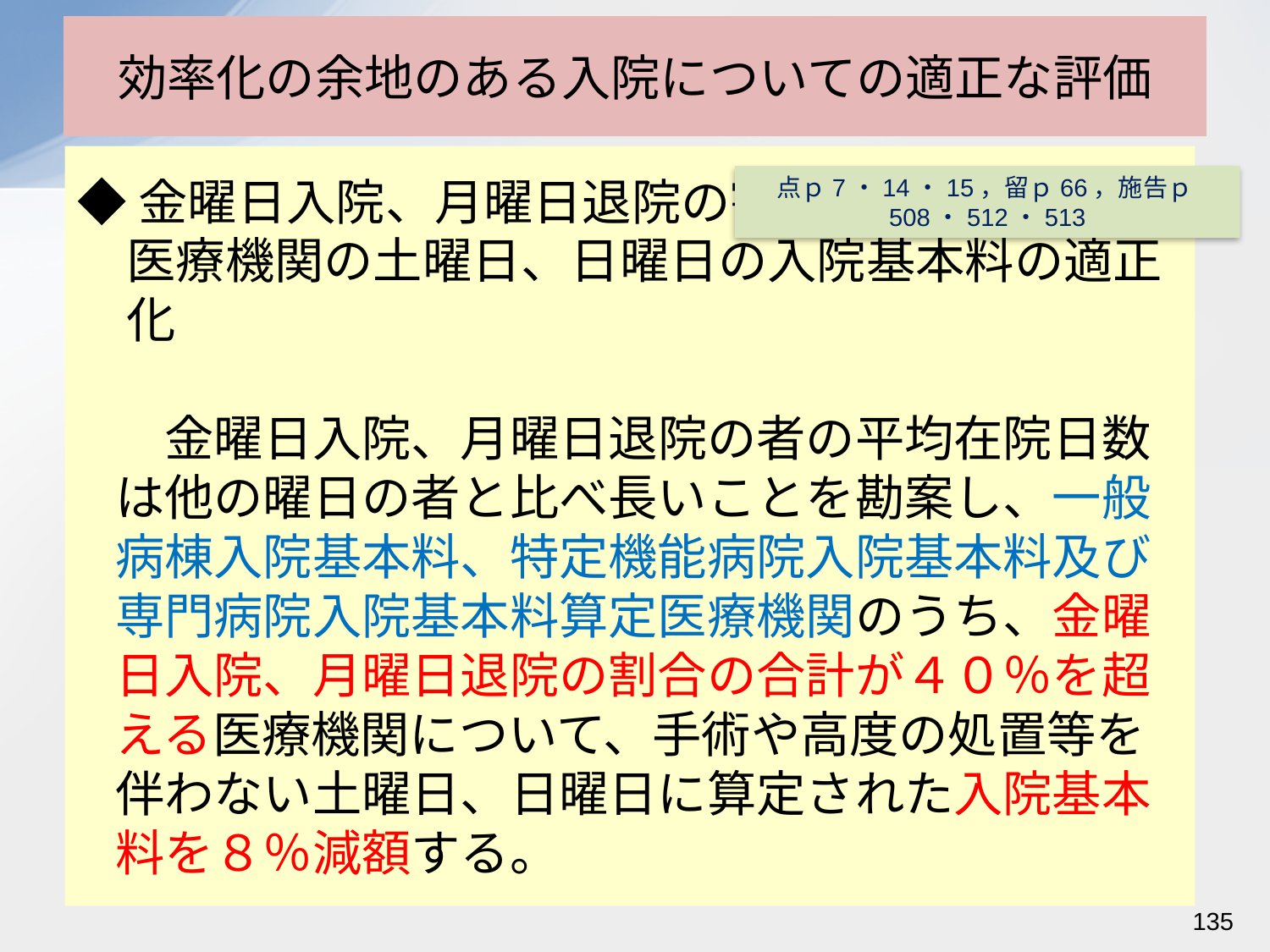

# 効率化の余地のある入院についての適正な評価
◆金曜日入院、月曜日退院の割合が明らかに高い医療機関の土曜日、日曜日の入院基本料の適正化

金曜日入院、月曜日退院の者の平均在院日数は他の曜日の者と比べ長いことを勘案し、一般病棟入院基本料、特定機能病院入院基本料及び専門病院入院基本料算定医療機関のうち、金曜日入院、月曜日退院の割合の合計が４０％を超える医療機関について、手術や高度の処置等を伴わない土曜日、日曜日に算定された入院基本料を８％減額する。
点ｐ7・14・15，留ｐ66，施告ｐ508・512・513
135